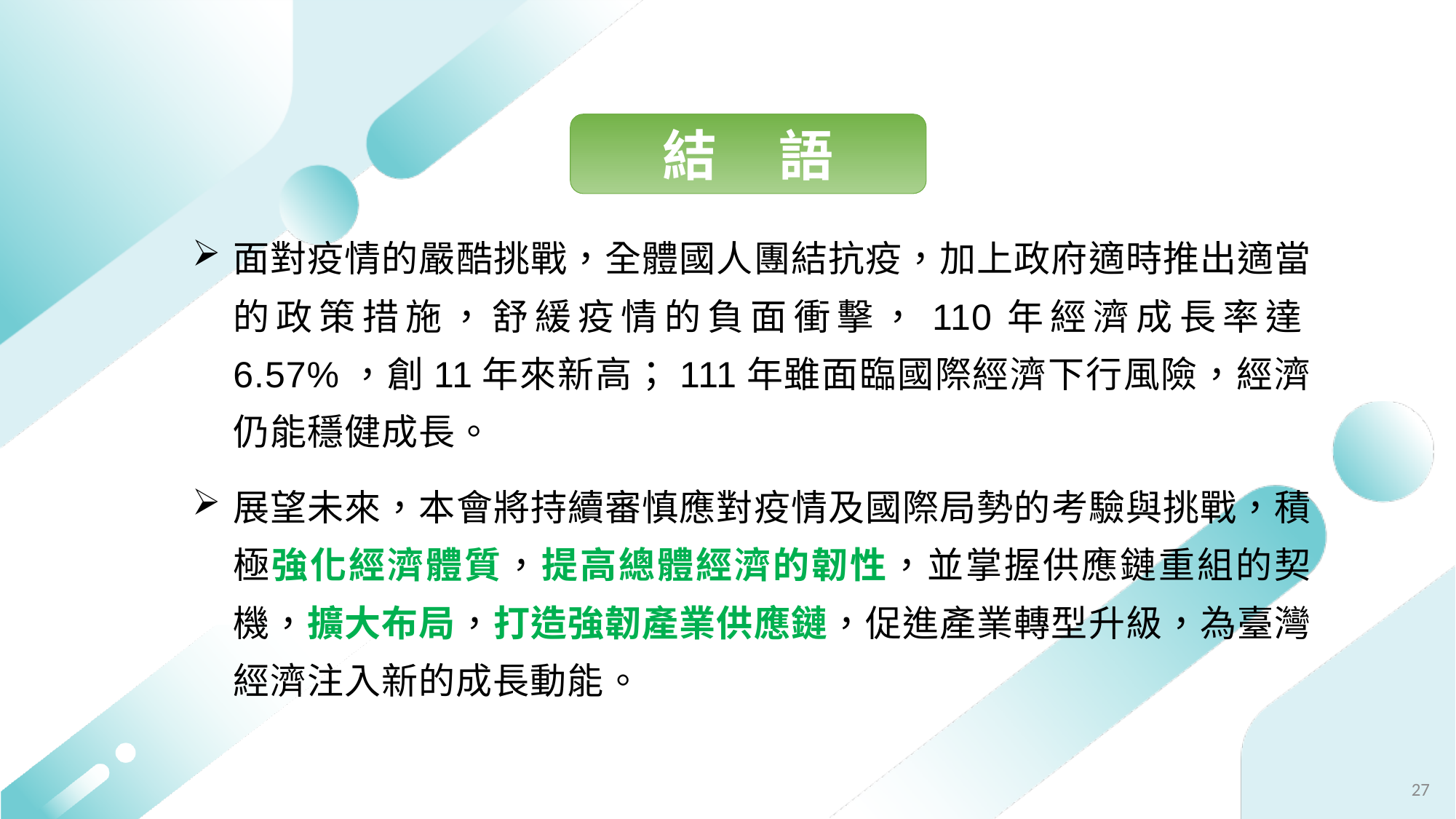

結     語
面對疫情的嚴酷挑戰，全體國人團結抗疫，加上政府適時推出適當的政策措施，舒緩疫情的負面衝擊，110年經濟成長率達6.57%，創11年來新高；111年雖面臨國際經濟下行風險，經濟仍能穩健成長。
展望未來，本會將持續審慎應對疫情及國際局勢的考驗與挑戰，積極強化經濟體質，提高總體經濟的韌性，並掌握供應鏈重組的契機，擴大布局，打造強韌產業供應鏈，促進產業轉型升級，為臺灣經濟注入新的成長動能。
27